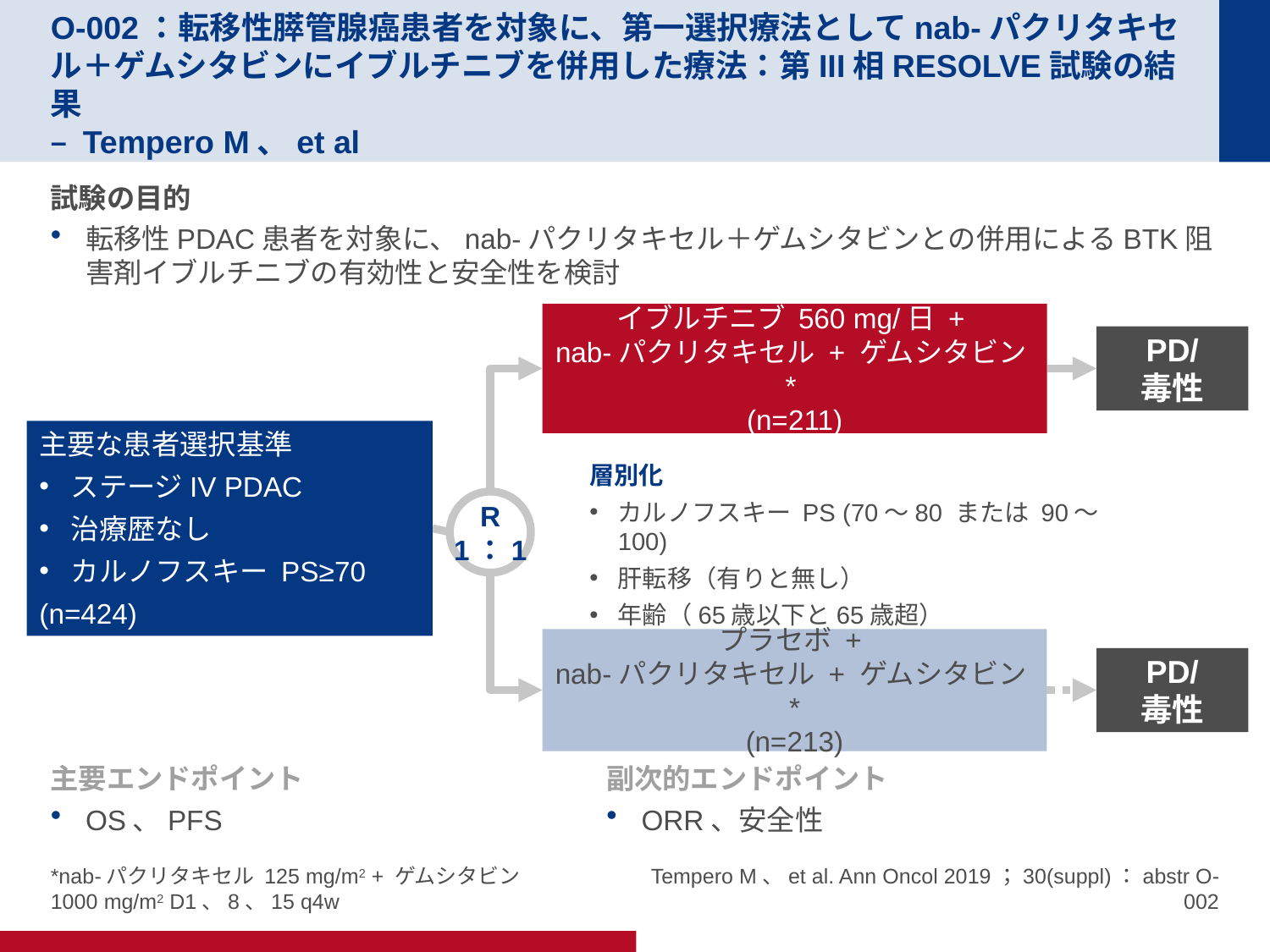

# O-002：転移性膵管腺癌患者を対象に、第一選択療法としてnab-パクリタキセル＋ゲムシタビンにイブルチニブを併用した療法：第III相RESOLVE試験の結果 – Tempero M、et al
試験の目的
転移性PDAC患者を対象に、nab-パクリタキセル＋ゲムシタビンとの併用によるBTK阻害剤イブルチニブの有効性と安全性を検討
イブルチニブ 560 mg/日 +
nab-パクリタキセル + ゲムシタビン*
(n=211)
PD/
毒性
主要な患者選択基準
ステージIV PDAC
治療歴なし
カルノフスキー PS≥70
(n=424)
層別化
カルノフスキー PS (70～80 または 90～100)
肝転移（有りと無し）
年齢（65歳以下と65歳超）
R
1：1
プラセボ +
nab-パクリタキセル + ゲムシタビン*
(n=213)
PD/
毒性
主要エンドポイント
OS、PFS
副次的エンドポイント
ORR、安全性
*nab-パクリタキセル 125 mg/m2 + ゲムシタビン 1000 mg/m2 D1、8、15 q4w
Tempero M、et al. Ann Oncol 2019；30(suppl)：abstr O-002